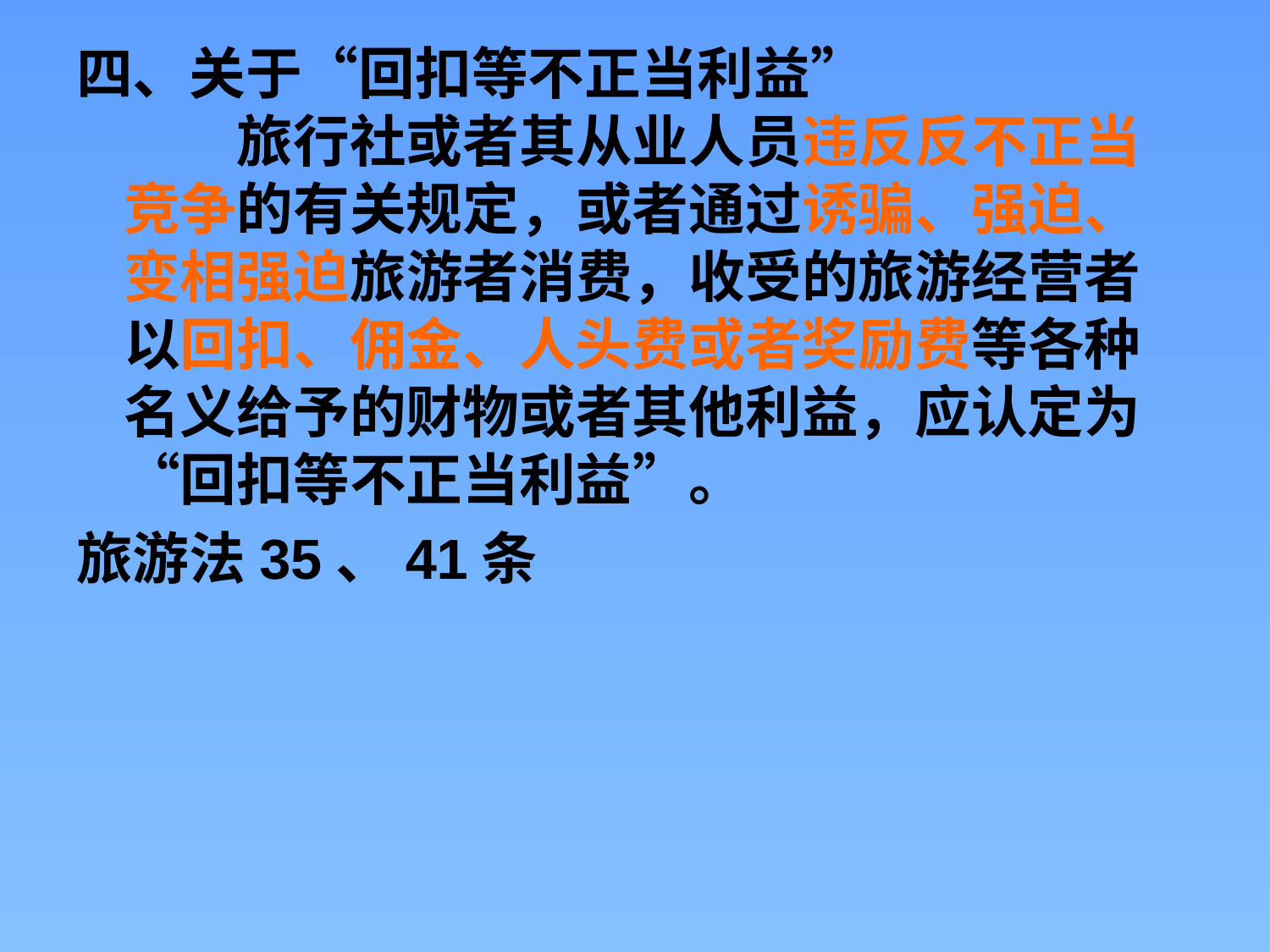

四、关于“回扣等不正当利益”
　　旅行社或者其从业人员违反反不正当竞争的有关规定，或者通过诱骗、强迫、变相强迫旅游者消费，收受的旅游经营者以回扣、佣金、人头费或者奖励费等各种名义给予的财物或者其他利益，应认定为“回扣等不正当利益”。
旅游法35、41条